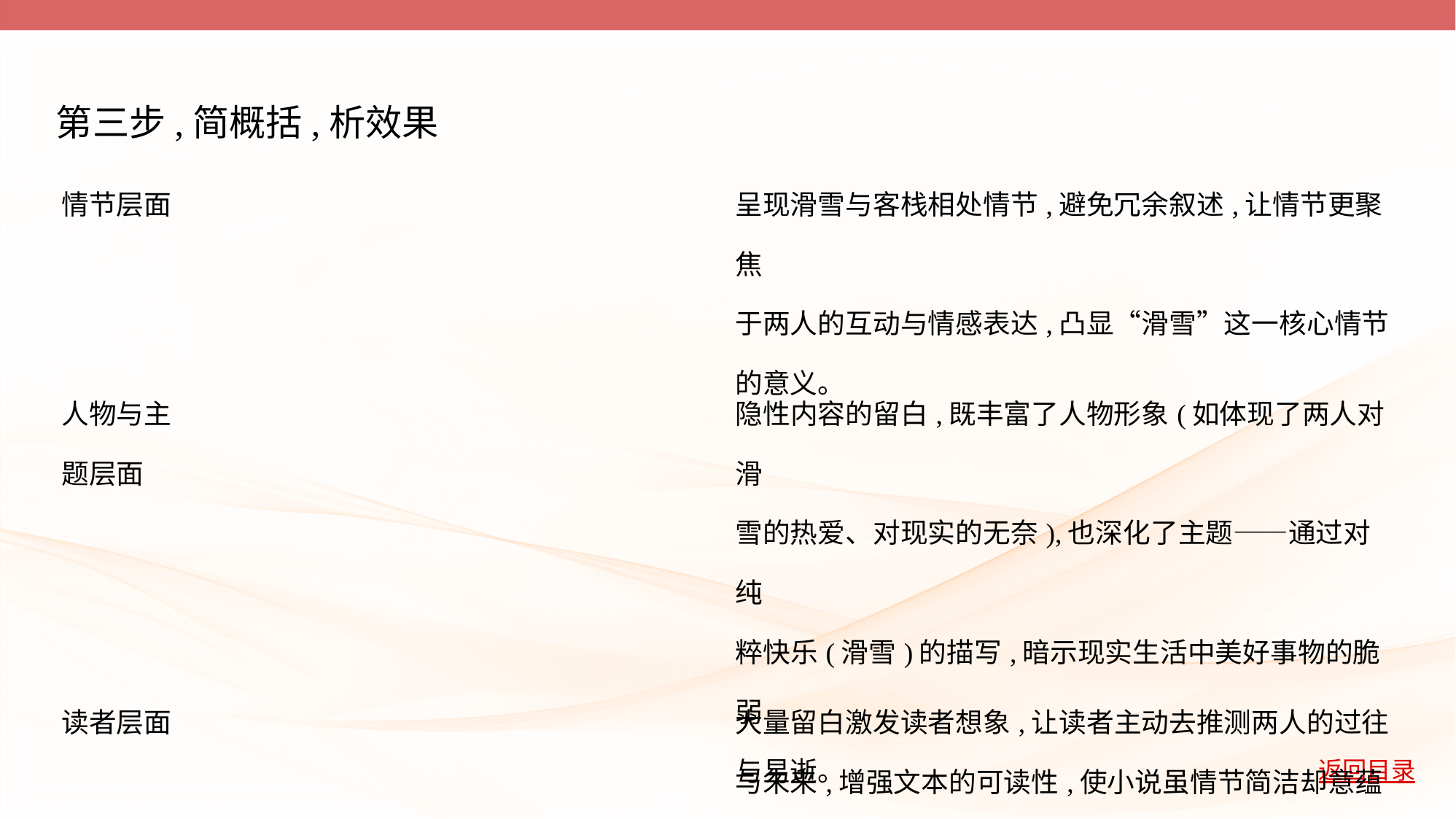

第三步,简概括,析效果
| 情节层面 | 呈现滑雪与客栈相处情节,避免冗余叙述,让情节更聚焦 于两人的互动与情感表达,凸显“滑雪”这一核心情节 的意义。 |
| --- | --- |
| 人物与主 题层面 | 隐性内容的留白,既丰富了人物形象(如体现了两人对滑 雪的热爱、对现实的无奈),也深化了主题——通过对纯 粹快乐(滑雪)的描写,暗示现实生活中美好事物的脆弱 与易逝。 |
| 读者层面 | 大量留白激发读者想象,让读者主动去推测两人的过往 与未来,增强文本的可读性,使小说虽情节简洁却意蕴深 远。 |